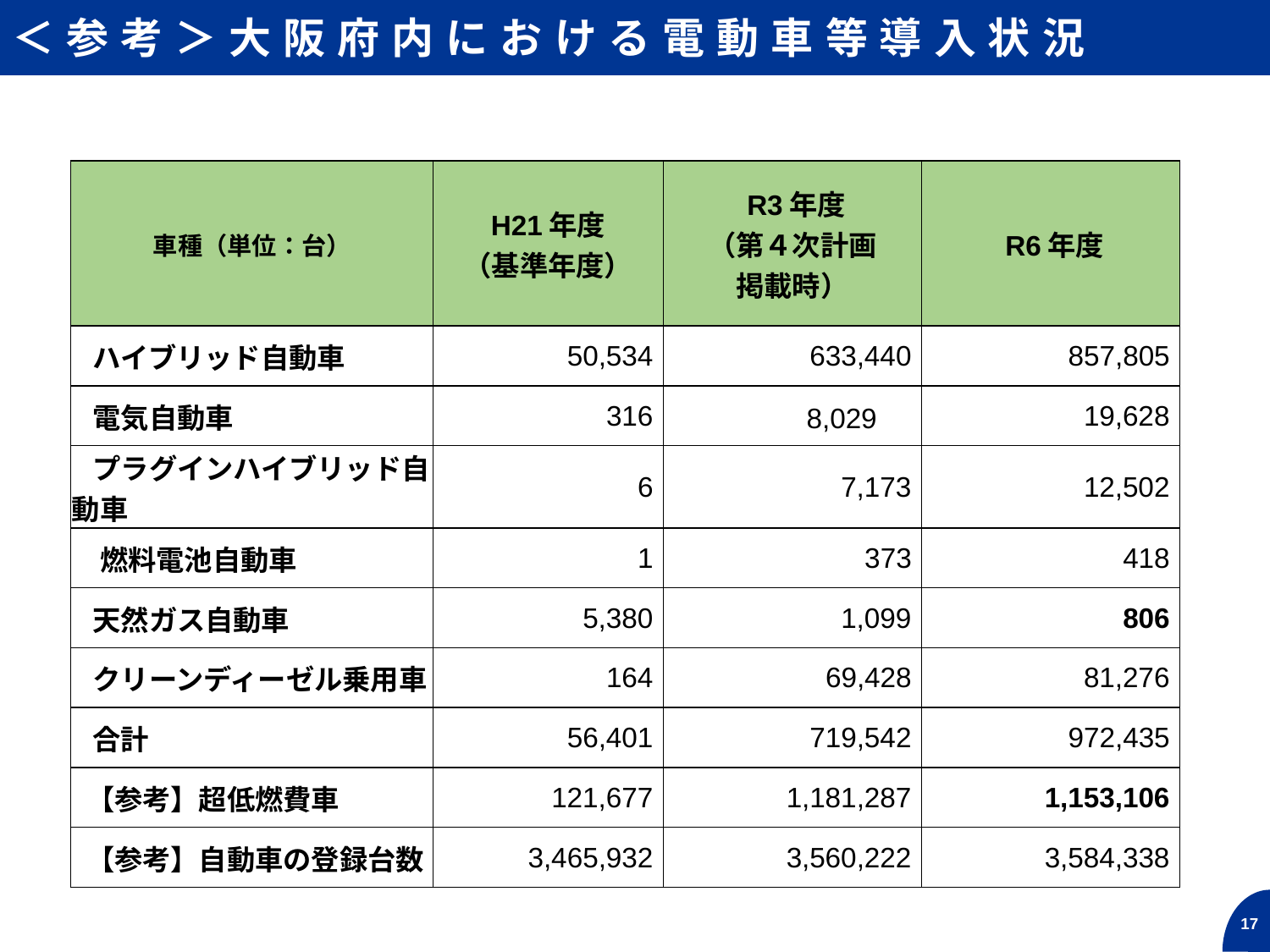

＜参考＞大阪府内における電動車等導入状況
| 車種（単位：台） | H21年度 （基準年度） | R3年度 （第４次計画 掲載時） | R6年度 |
| --- | --- | --- | --- |
| ハイブリッド自動車 | 50,534 | 633,440 | 857,805 |
| 電気自動車 | 316 | 8,029 | 19,628 |
| プラグインハイブリッド自動車 | 6 | 7,173 | 12,502 |
| 燃料電池自動車 | 1 | 373 | 418 |
| 天然ガス自動車 | 5,380 | 1,099 | 806 |
| クリーンディーゼル乗用車 | 164 | 69,428 | 81,276 |
| 合計 | 56,401 | 719,542 | 972,435 |
| 【参考】超低燃費車 | 121,677 | 1,181,287 | 1,153,106 |
| 【参考】自動車の登録台数 | 3,465,932 | 3,560,222 | 3,584,338 |